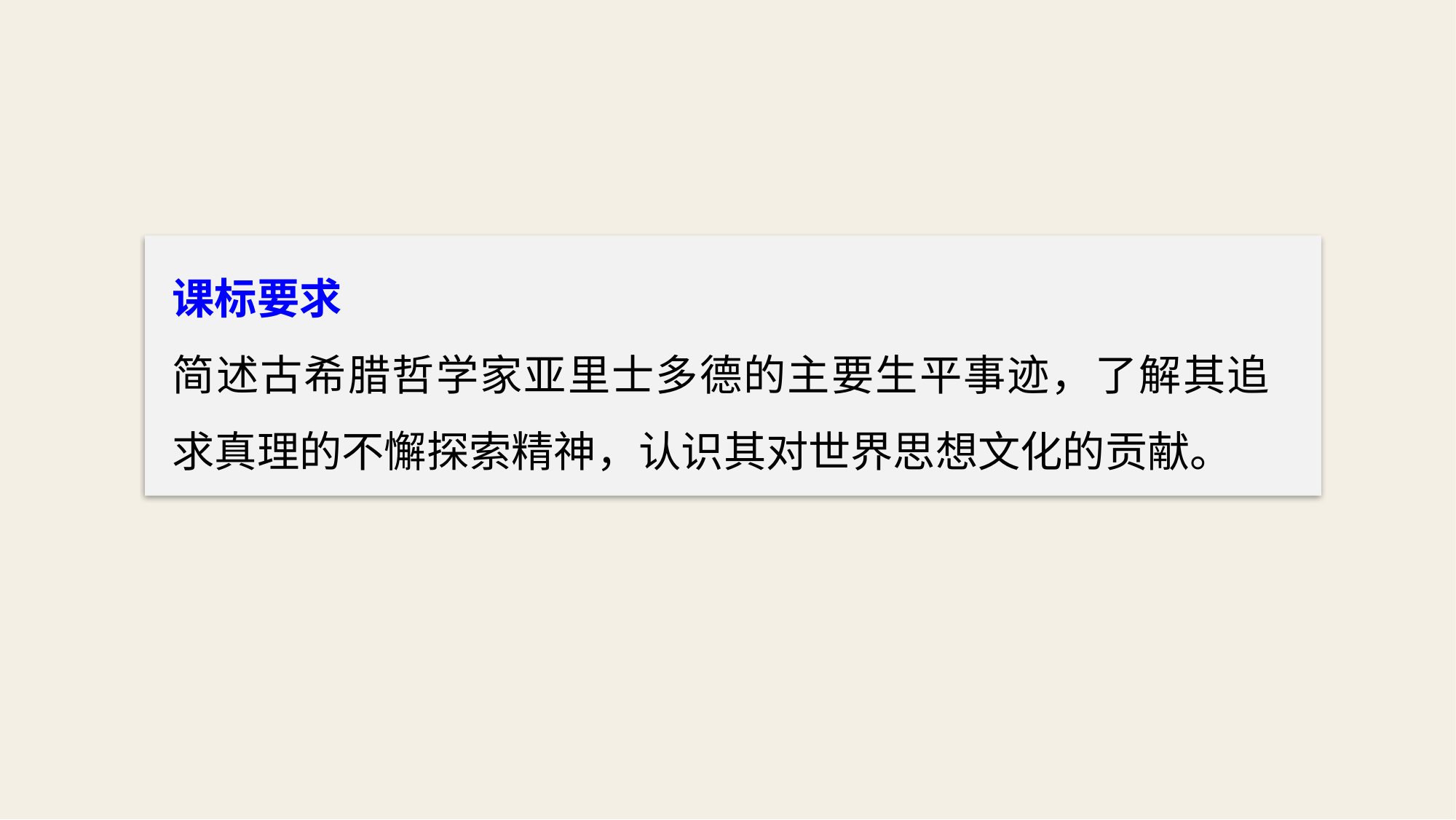

课标要求
简述古希腊哲学家亚里士多德的主要生平事迹，了解其追求真理的不懈探索精神，认识其对世界思想文化的贡献。